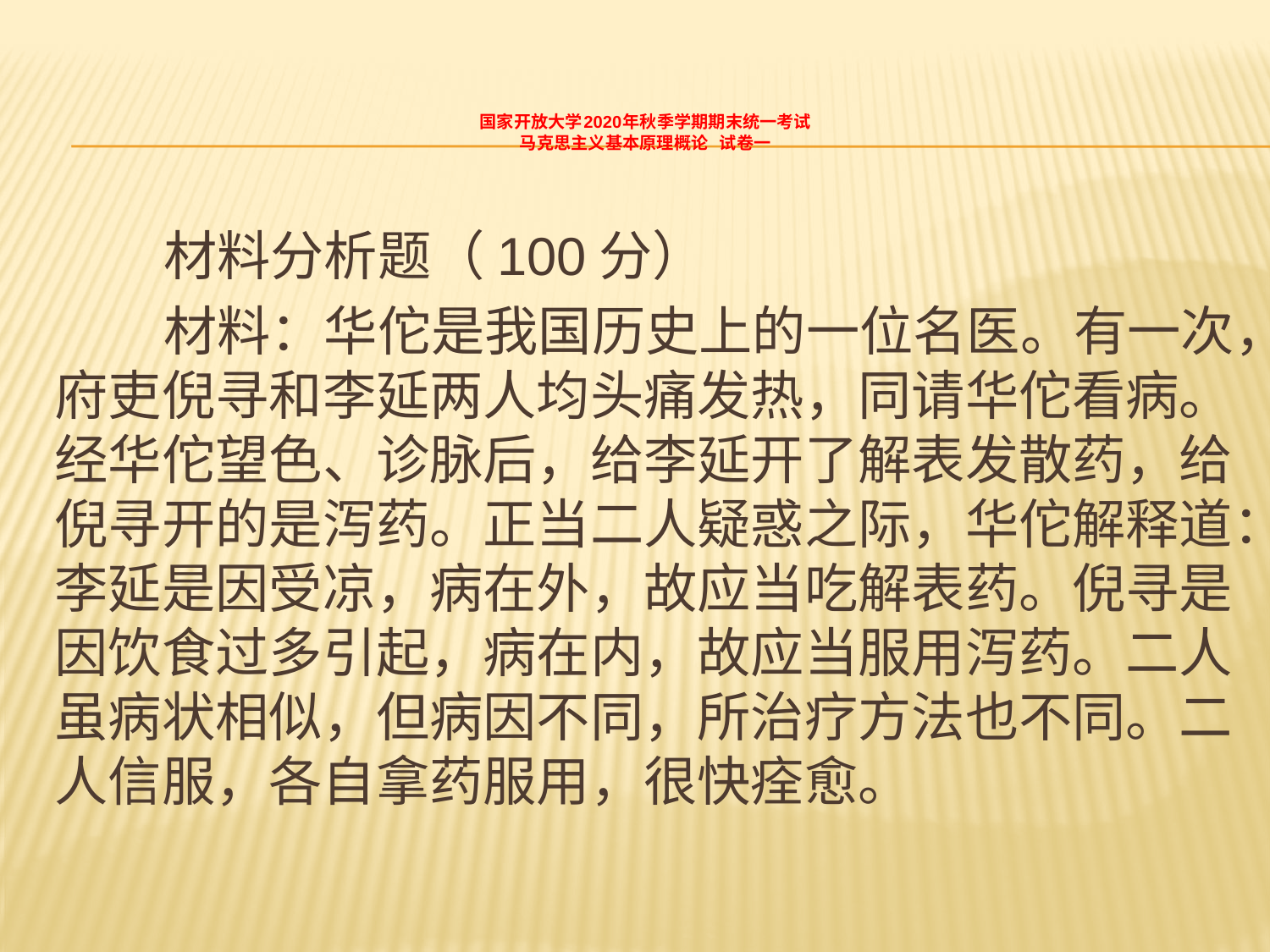

# 国家开放大学2020年秋季学期期末统一考试 马克思主义基本原理概论   试卷一
        材料分析题（100分）
        材料：华佗是我国历史上的一位名医。有一次，府吏倪寻和李延两人均头痛发热，同请华佗看病。经华佗望色、诊脉后，给李延开了解表发散药，给倪寻开的是泻药。正当二人疑惑之际，华佗解释道：李延是因受凉，病在外，故应当吃解表药。倪寻是因饮食过多引起，病在内，故应当服用泻药。二人虽病状相似，但病因不同，所治疗方法也不同。二人信服，各自拿药服用，很快痊愈。